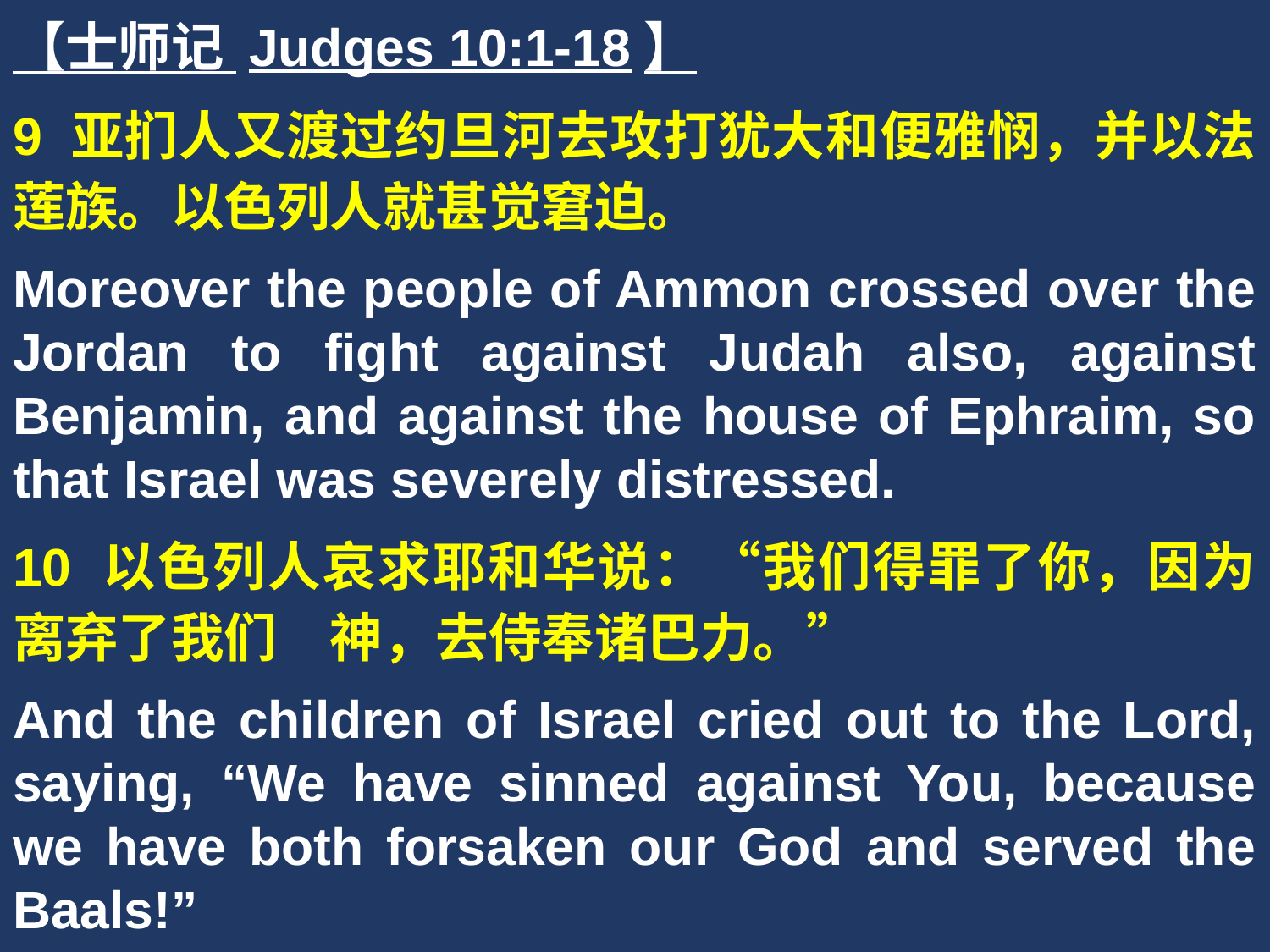

【士师记 Judges 10:1-18】
9 亚扪人又渡过约旦河去攻打犹大和便雅悯，并以法莲族。以色列人就甚觉窘迫。
Moreover the people of Ammon crossed over the Jordan to fight against Judah also, against Benjamin, and against the house of Ephraim, so that Israel was severely distressed.
10 以色列人哀求耶和华说：“我们得罪了你，因为离弃了我们　神，去侍奉诸巴力。”
And the children of Israel cried out to the Lord, saying, “We have sinned against You, because we have both forsaken our God and served the Baals!”